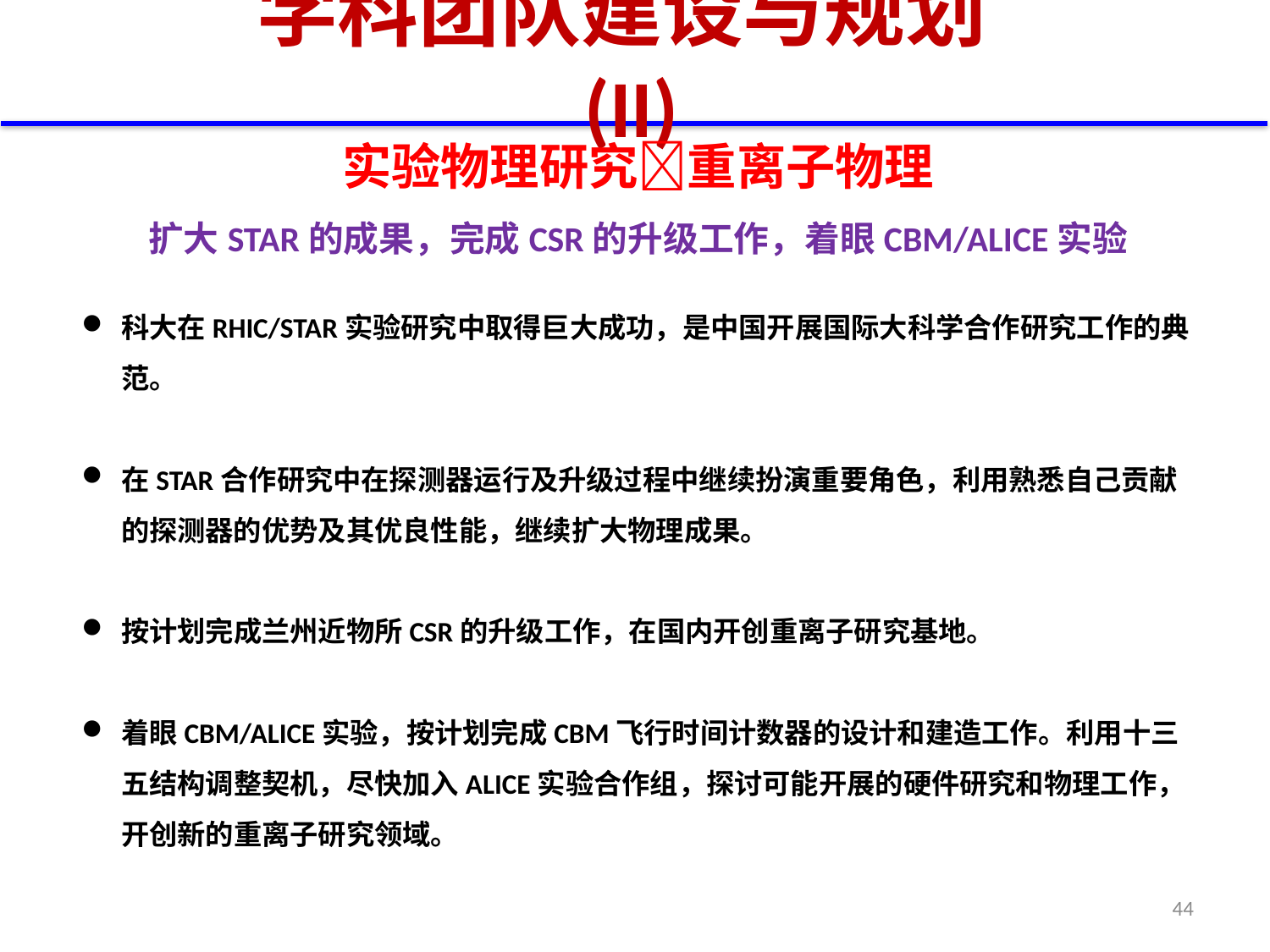

# 学科团队建设与规划(II)
实验物理研究−重离子物理
扩大STAR的成果，完成CSR的升级工作，着眼CBM/ALICE实验
科大在RHIC/STAR实验研究中取得巨大成功，是中国开展国际大科学合作研究工作的典范。

在STAR合作研究中在探测器运行及升级过程中继续扮演重要角色，利用熟悉自己贡献的探测器的优势及其优良性能，继续扩大物理成果。

按计划完成兰州近物所CSR的升级工作，在国内开创重离子研究基地。

着眼CBM/ALICE实验，按计划完成CBM飞行时间计数器的设计和建造工作。利用十三五结构调整契机，尽快加入ALICE实验合作组，探讨可能开展的硬件研究和物理工作，开创新的重离子研究领域。
44